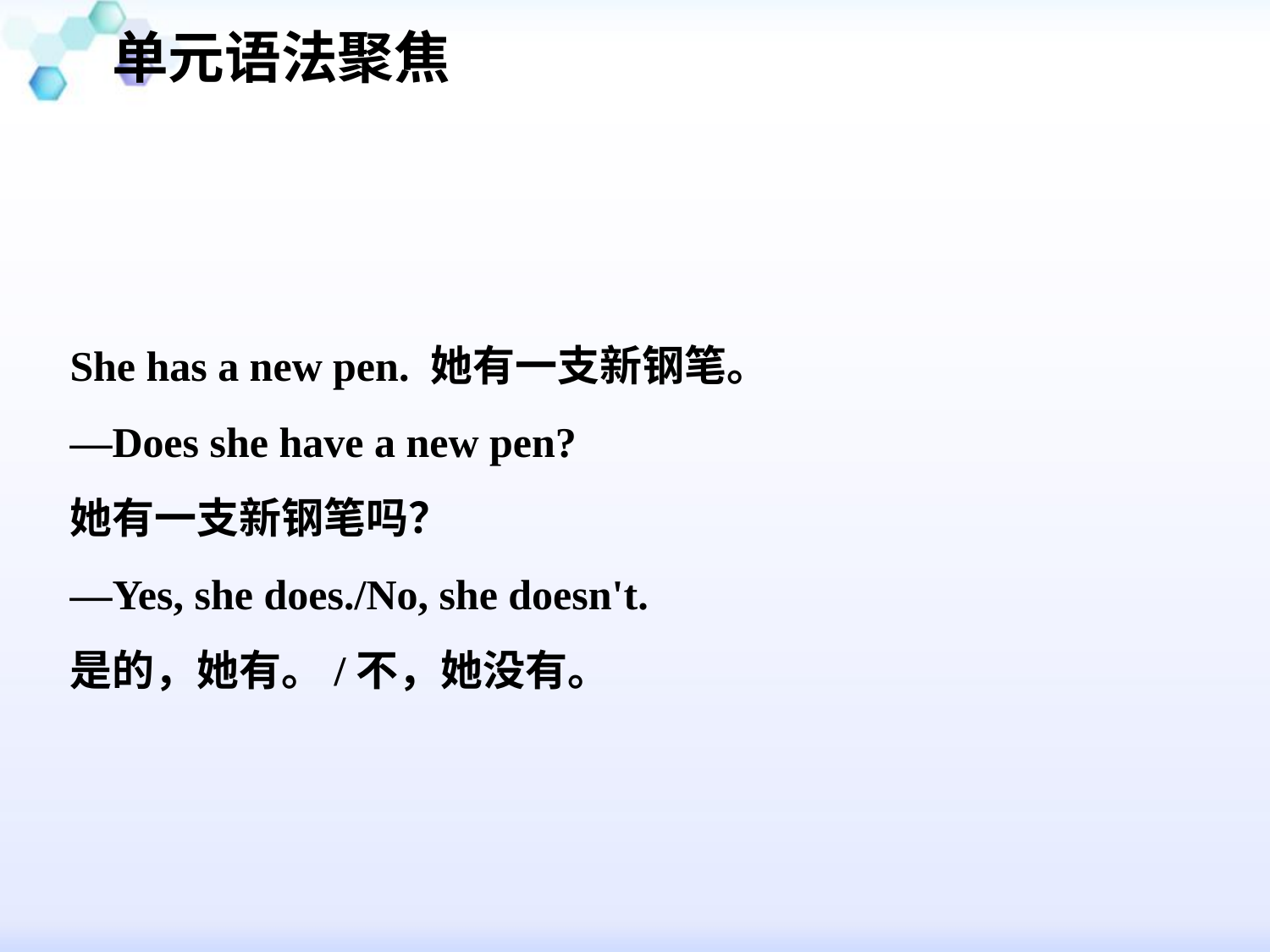

单元语法聚焦
#
She has a new pen. 她有一支新钢笔。
—Does she have a new pen?
她有一支新钢笔吗？
—Yes, she does./No, she doesn't.
是的，她有。/不，她没有。